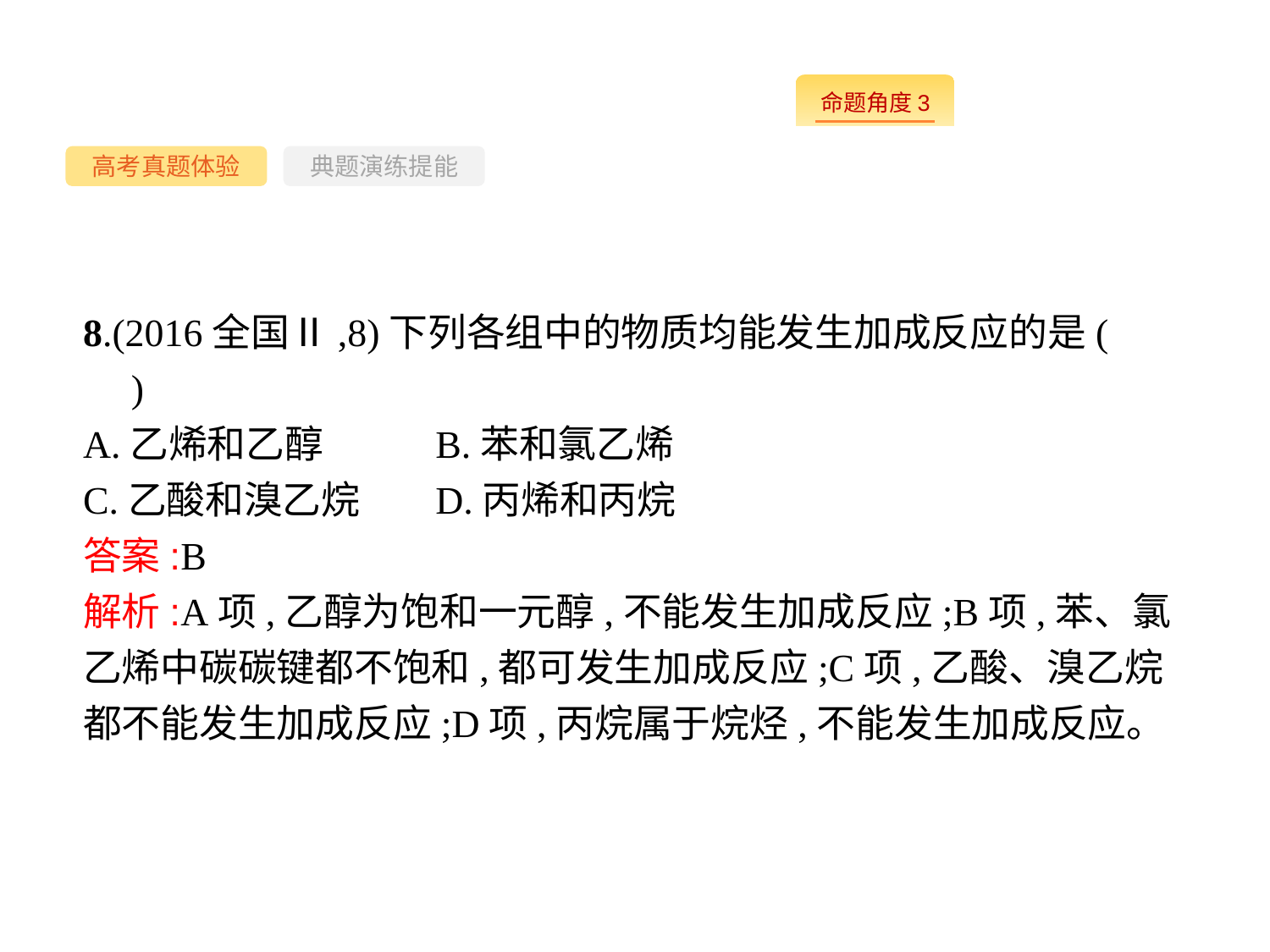

-45-
高考真题体验
典题演练提能
8.(2016全国Ⅱ,8)下列各组中的物质均能发生加成反应的是(　　)
A.乙烯和乙醇		B.苯和氯乙烯
C.乙酸和溴乙烷	D.丙烯和丙烷
答案:B
解析:A项,乙醇为饱和一元醇,不能发生加成反应;B项,苯、氯乙烯中碳碳键都不饱和,都可发生加成反应;C项,乙酸、溴乙烷都不能发生加成反应;D项,丙烷属于烷烃,不能发生加成反应。